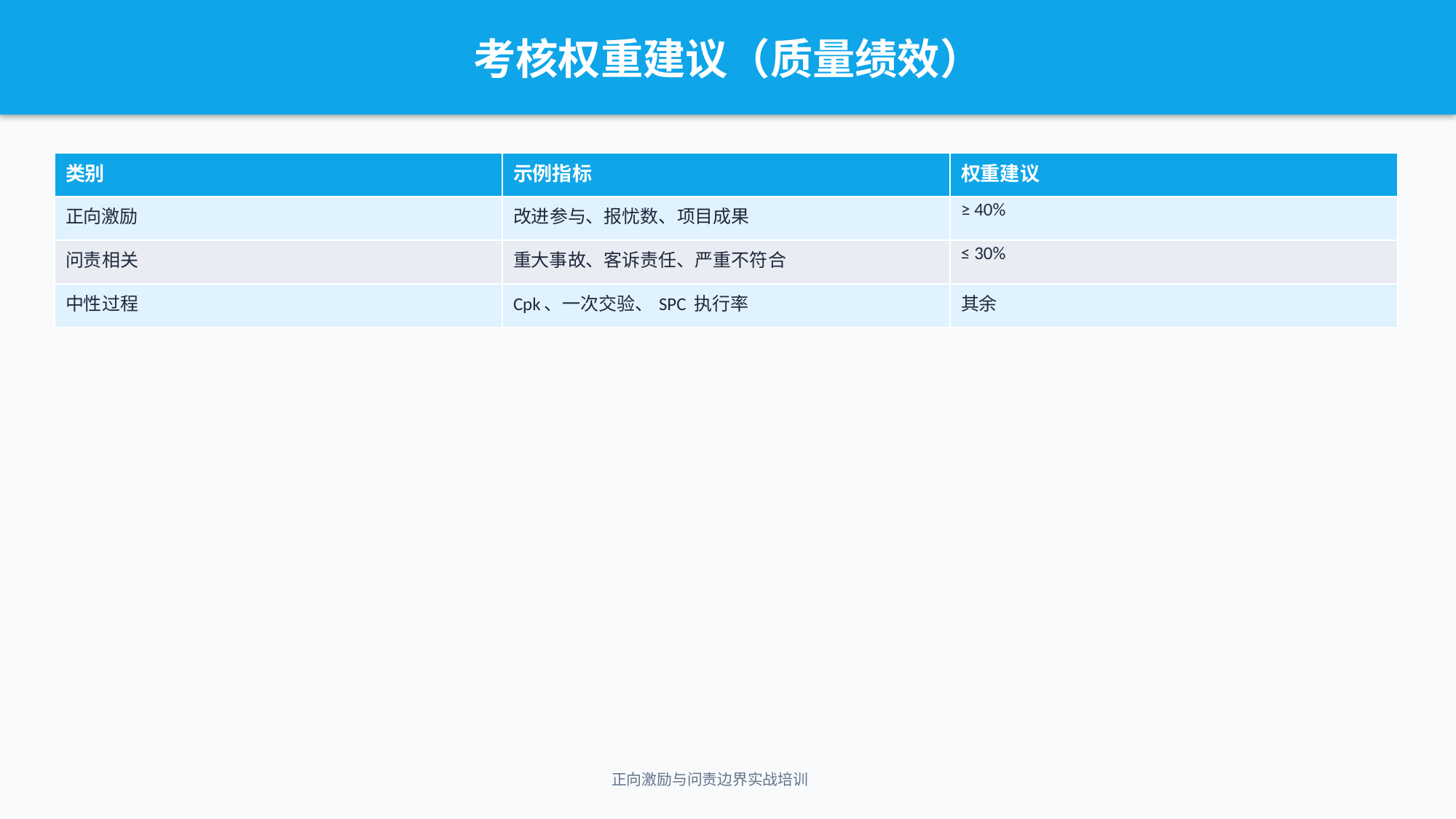

考核权重建议（质量绩效）
| 类别 | 示例指标 | 权重建议 |
| --- | --- | --- |
| 正向激励 | 改进参与、报忧数、项目成果 | ≥ 40% |
| 问责相关 | 重大事故、客诉责任、严重不符合 | ≤ 30% |
| 中性过程 | Cpk、一次交验、SPC 执行率 | 其余 |
正向激励与问责边界实战培训